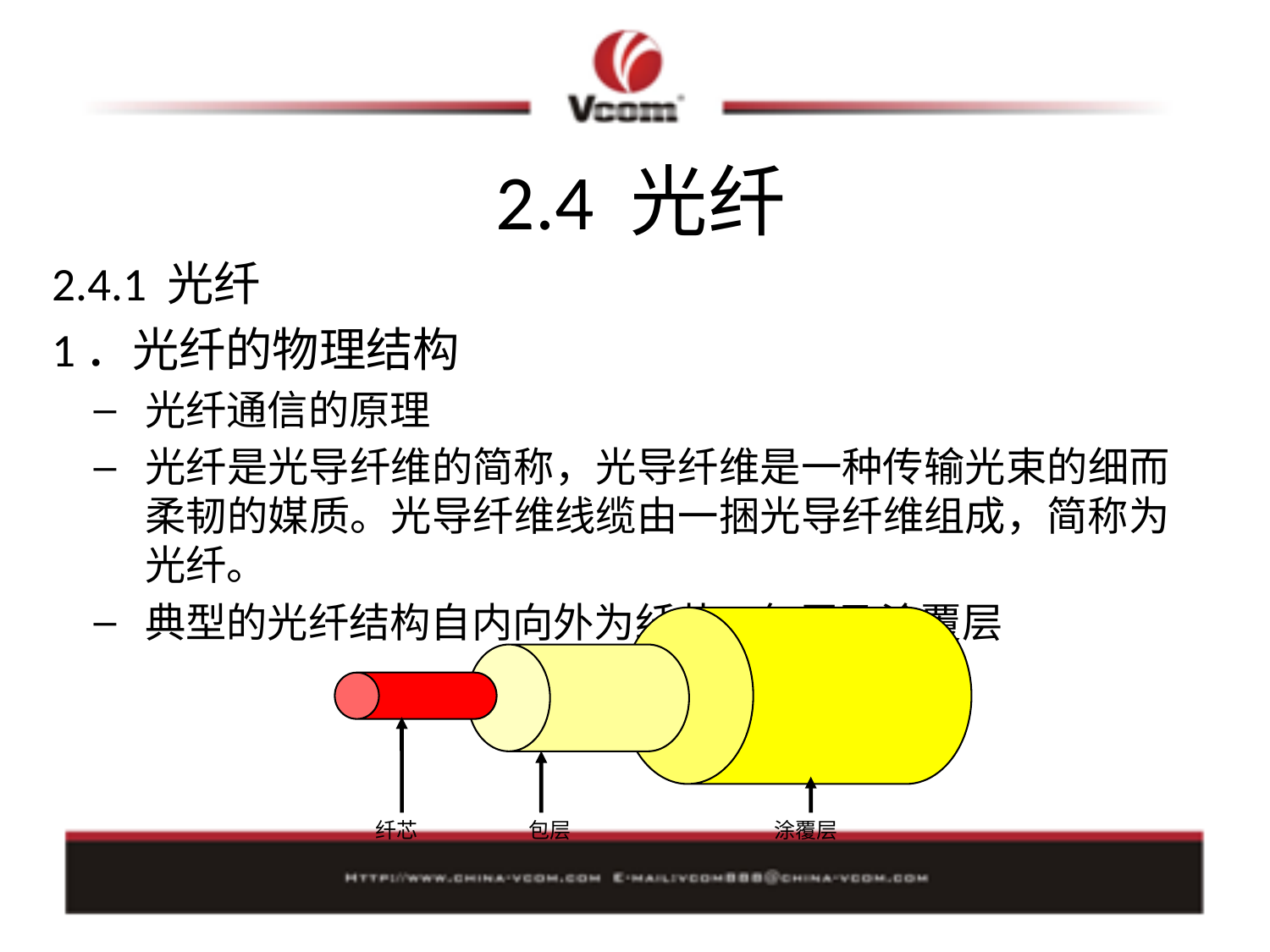

# 2.4 光纤
2.4.1 光纤
1．光纤的物理结构
光纤通信的原理
光纤是光导纤维的简称，光导纤维是一种传输光束的细而柔韧的媒质。光导纤维线缆由一捆光导纤维组成，简称为光纤。
典型的光纤结构自内向外为纤芯、包层及涂覆层

涂覆层
纤芯
包层